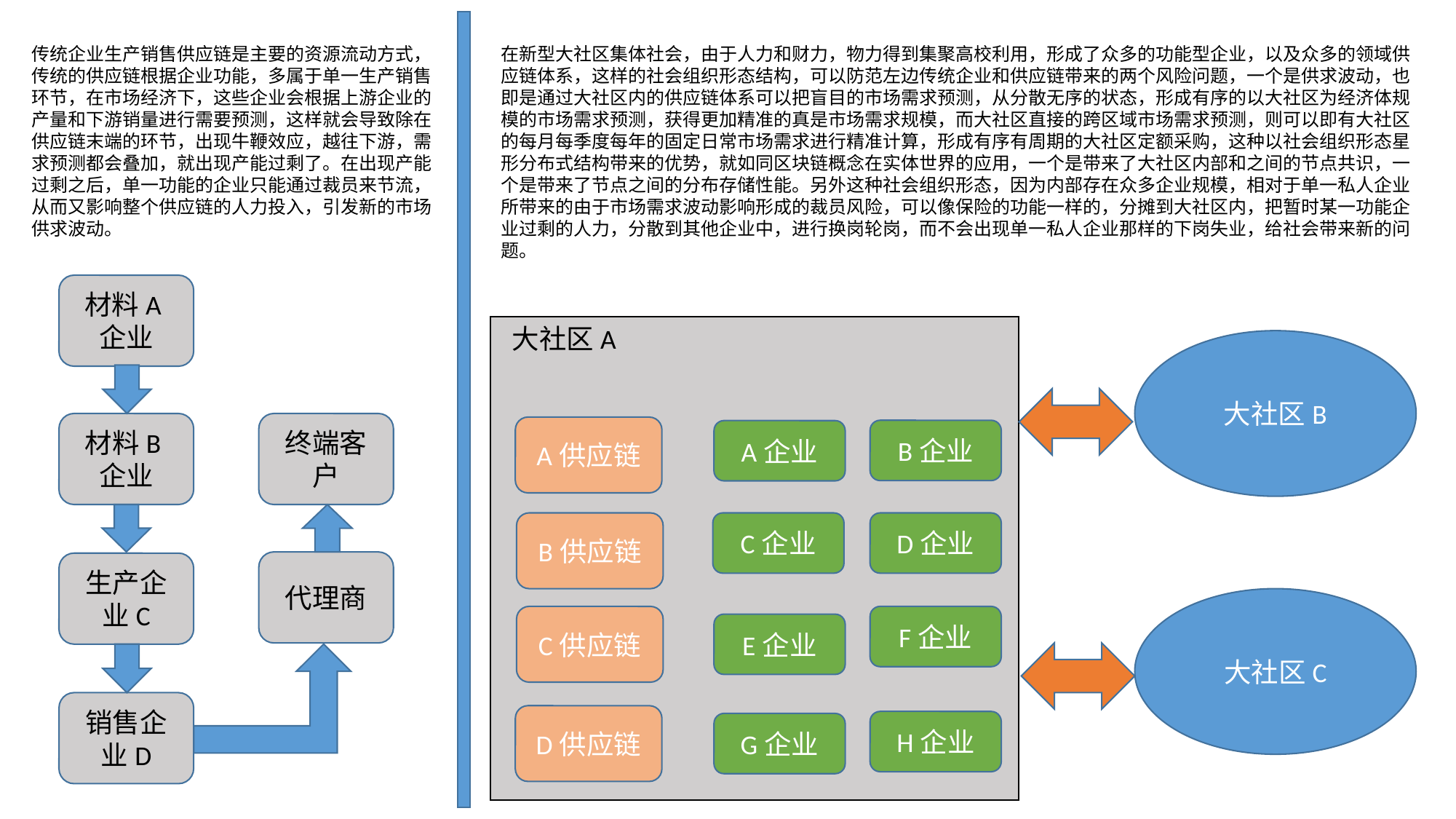

传统企业生产销售供应链是主要的资源流动方式，传统的供应链根据企业功能，多属于单一生产销售环节，在市场经济下，这些企业会根据上游企业的产量和下游销量进行需要预测，这样就会导致除在供应链末端的环节，出现牛鞭效应，越往下游，需求预测都会叠加，就出现产能过剩了。在出现产能过剩之后，单一功能的企业只能通过裁员来节流，从而又影响整个供应链的人力投入，引发新的市场供求波动。
在新型大社区集体社会，由于人力和财力，物力得到集聚高校利用，形成了众多的功能型企业，以及众多的领域供应链体系，这样的社会组织形态结构，可以防范左边传统企业和供应链带来的两个风险问题，一个是供求波动，也即是通过大社区内的供应链体系可以把盲目的市场需求预测，从分散无序的状态，形成有序的以大社区为经济体规模的市场需求预测，获得更加精准的真是市场需求规模，而大社区直接的跨区域市场需求预测，则可以即有大社区的每月每季度每年的固定日常市场需求进行精准计算，形成有序有周期的大社区定额采购，这种以社会组织形态星形分布式结构带来的优势，就如同区块链概念在实体世界的应用，一个是带来了大社区内部和之间的节点共识，一个是带来了节点之间的分布存储性能。另外这种社会组织形态，因为内部存在众多企业规模，相对于单一私人企业所带来的由于市场需求波动影响形成的裁员风险，可以像保险的功能一样的，分摊到大社区内，把暂时某一功能企业过剩的人力，分散到其他企业中，进行换岗轮岗，而不会出现单一私人企业那样的下岗失业，给社会带来新的问题。
材料A企业

大社区A
大社区B

材料B企业
终端客户
A供应链
B企业
A企业

B供应链
C企业
D企业
代理商
生产企业C
大社区C
C供应链
F企业
E企业

销售企业D
D供应链
H企业
G企业